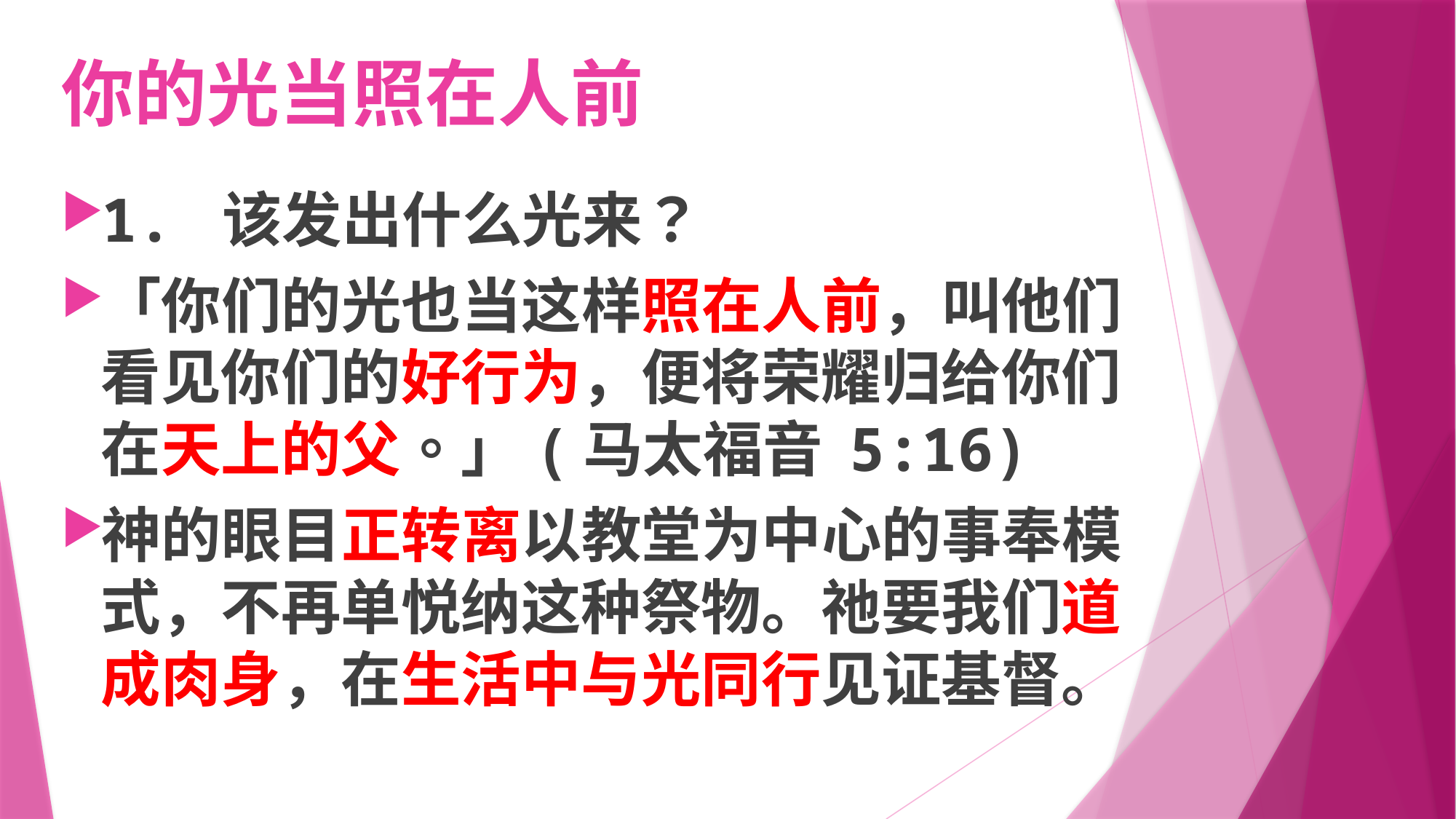

# 你的光当照在人前
1. 该发出什么光来？
「你们的光也当这样照在人前，叫他们看见你们的好行为，便将荣耀归给你们在天上的父。」(马太福音 5:16)
神的眼目正转离以教堂为中心的事奉模式，不再单悦纳这种祭物。祂要我们道成肉身，在生活中与光同行见证基督。